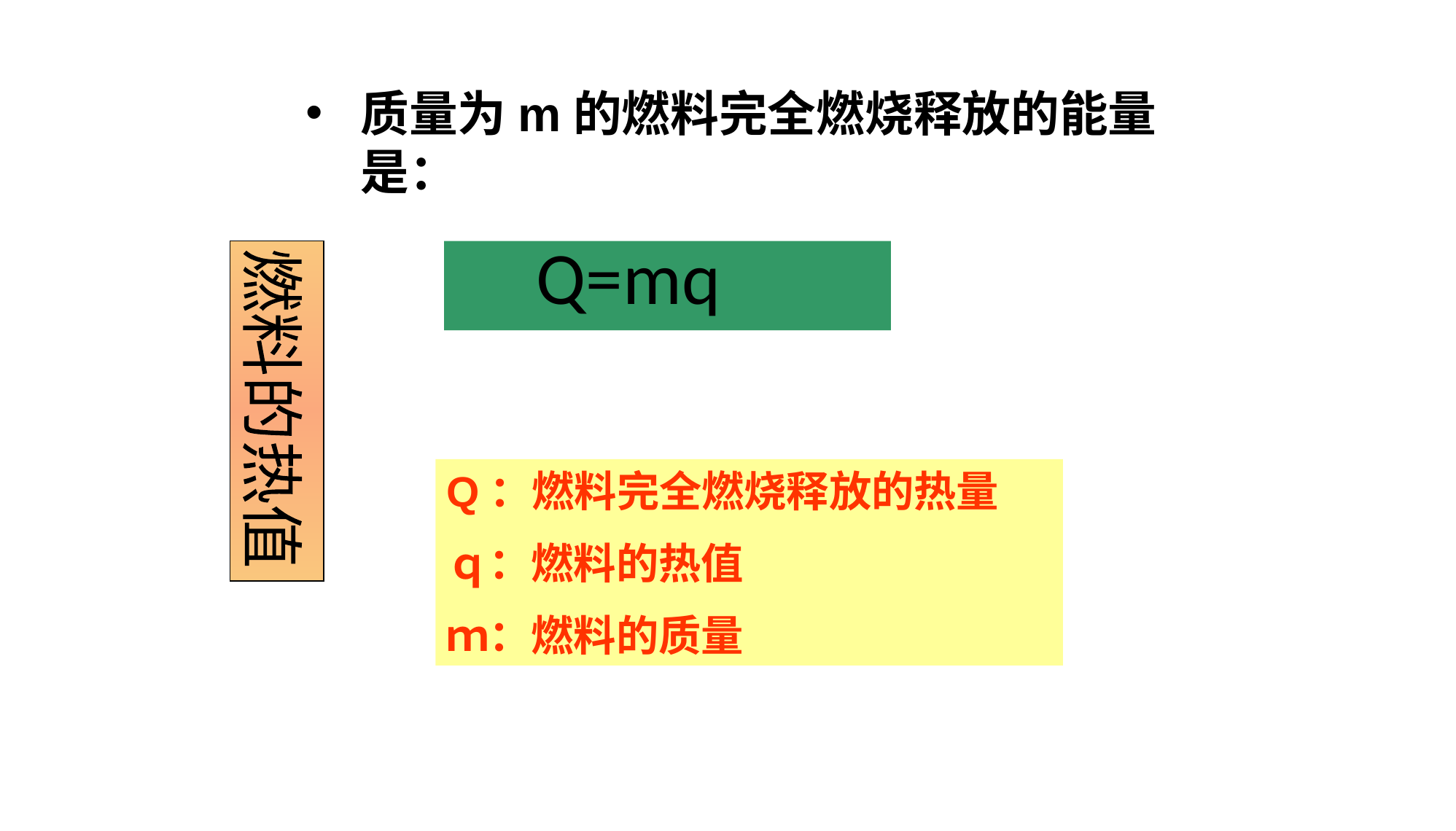

质量为m的燃料完全燃烧释放的能量是：

燃料的热值
# Q=mq
Q：燃料完全燃烧释放的热量
ｑ：燃料的热值
ｍ：燃料的质量